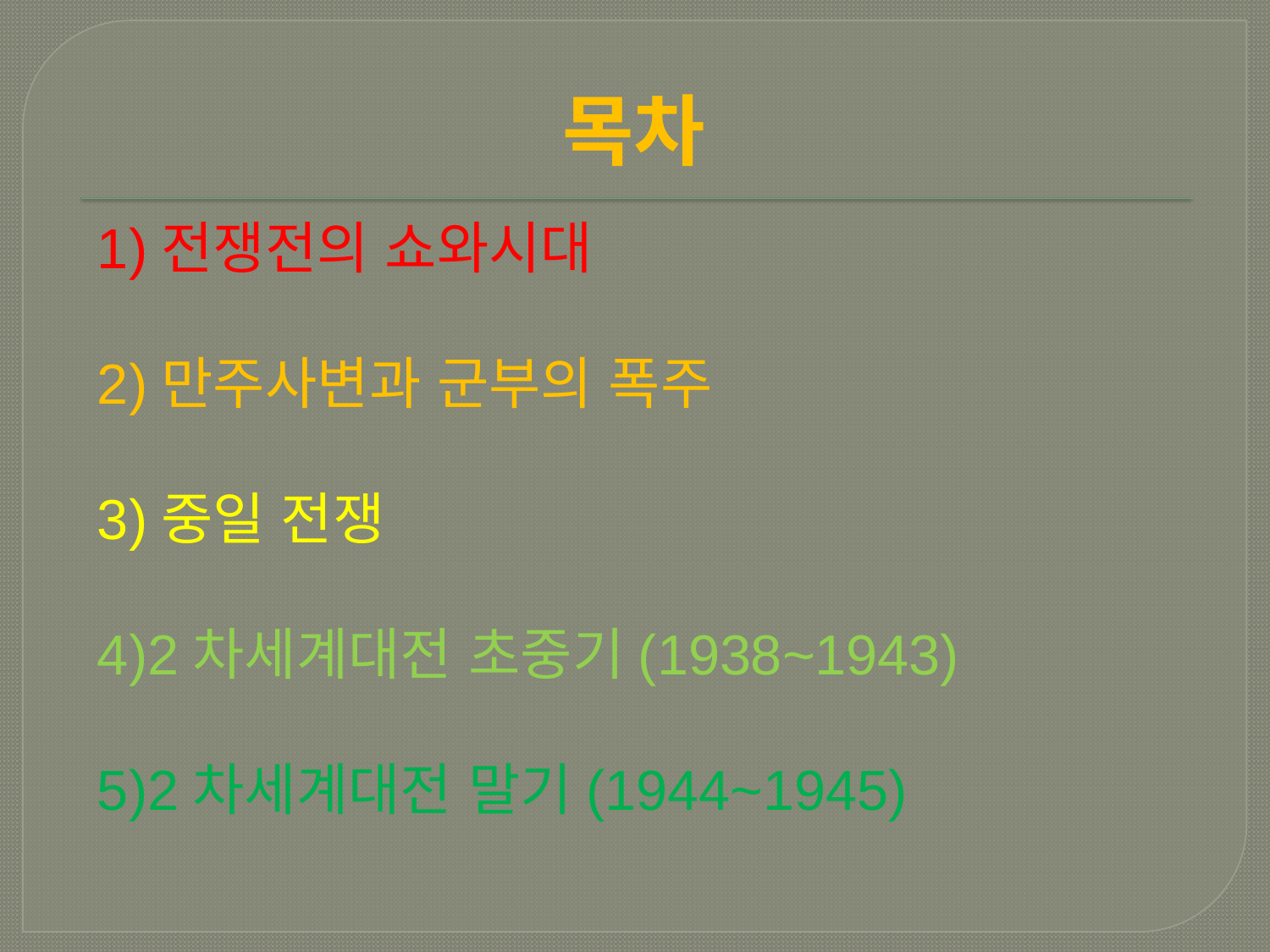

목차
1)전쟁전의 쇼와시대

2)만주사변과 군부의 폭주

3)중일 전쟁

4)2차세계대전 초중기(1938~1943)

5)2차세계대전 말기(1944~1945)